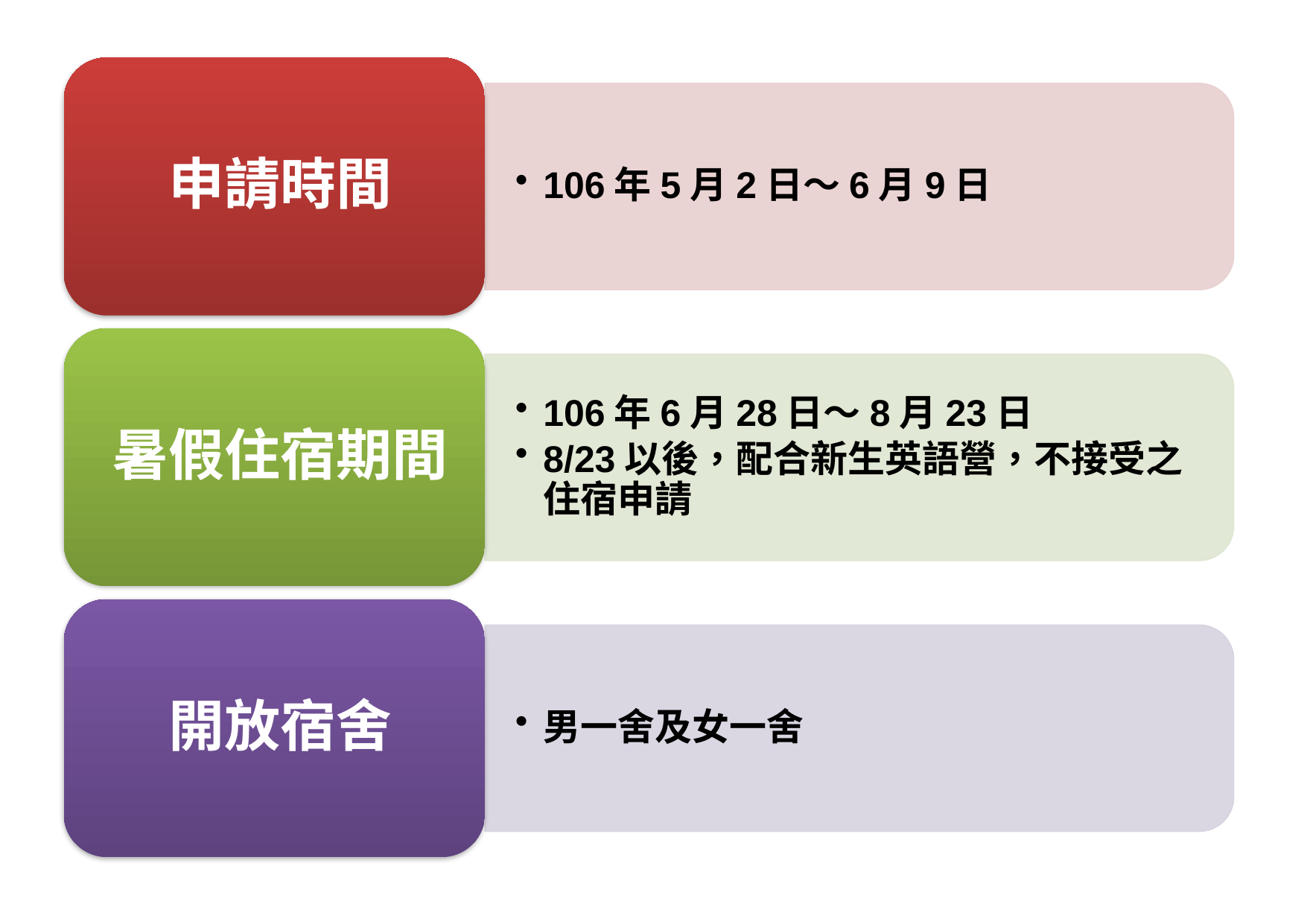

106年5月2日～6月9日
申請時間
106年6月28日～8月23日
8/23以後，配合新生英語營，不接受之住宿申請
暑假住宿期間
男一舍及女一舍
開放宿舍